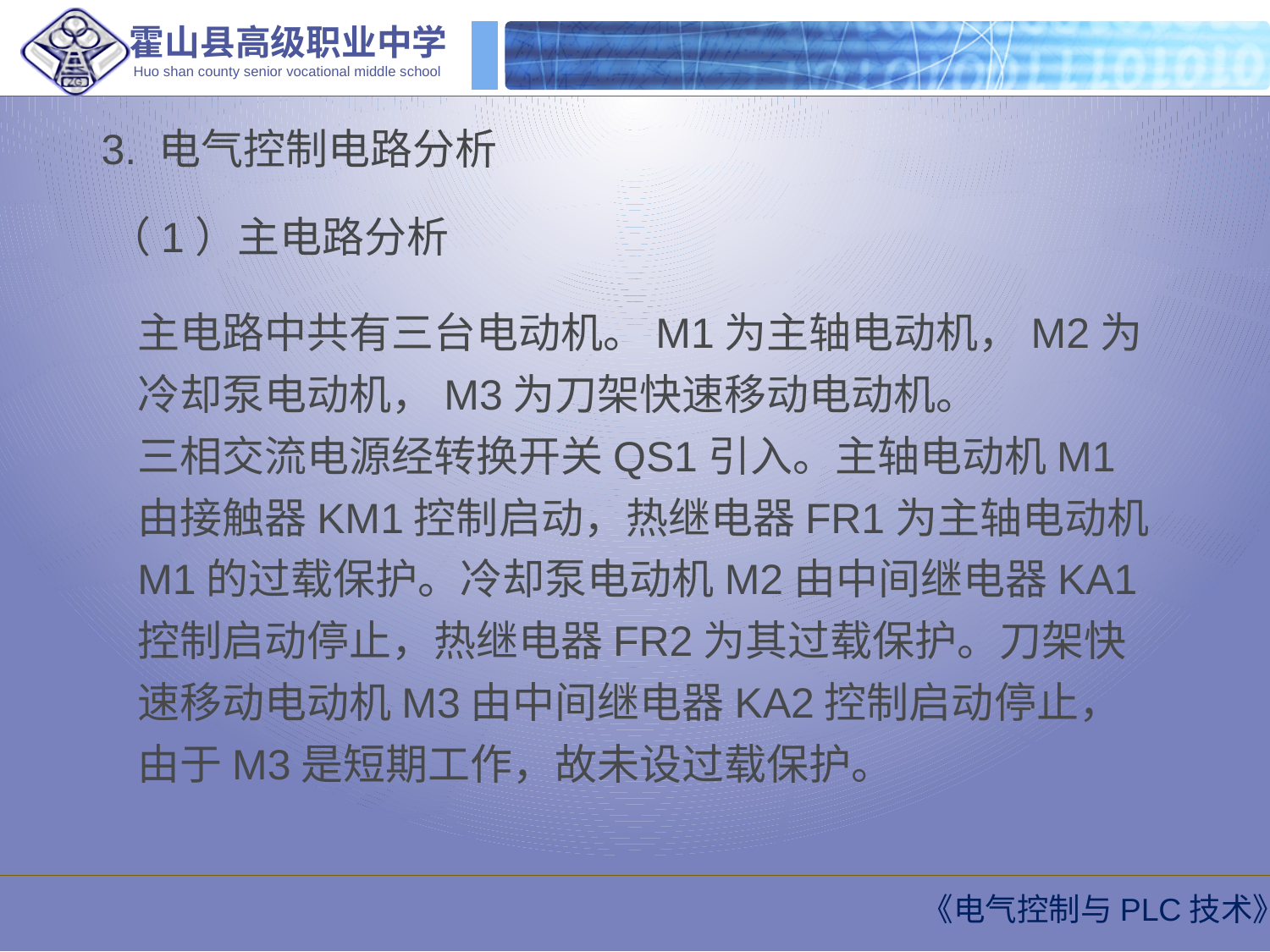

3. 电气控制电路分析
（1）主电路分析
主电路中共有三台电动机。M1为主轴电动机，M2为冷却泵电动机，M3为刀架快速移动电动机。
三相交流电源经转换开关QS1引入。主轴电动机M1由接触器KM1控制启动，热继电器FR1为主轴电动机M1的过载保护。冷却泵电动机M2由中间继电器KA1控制启动停止，热继电器FR2为其过载保护。刀架快速移动电动机M3由中间继电器KA2控制启动停止，由于M3是短期工作，故未设过载保护。